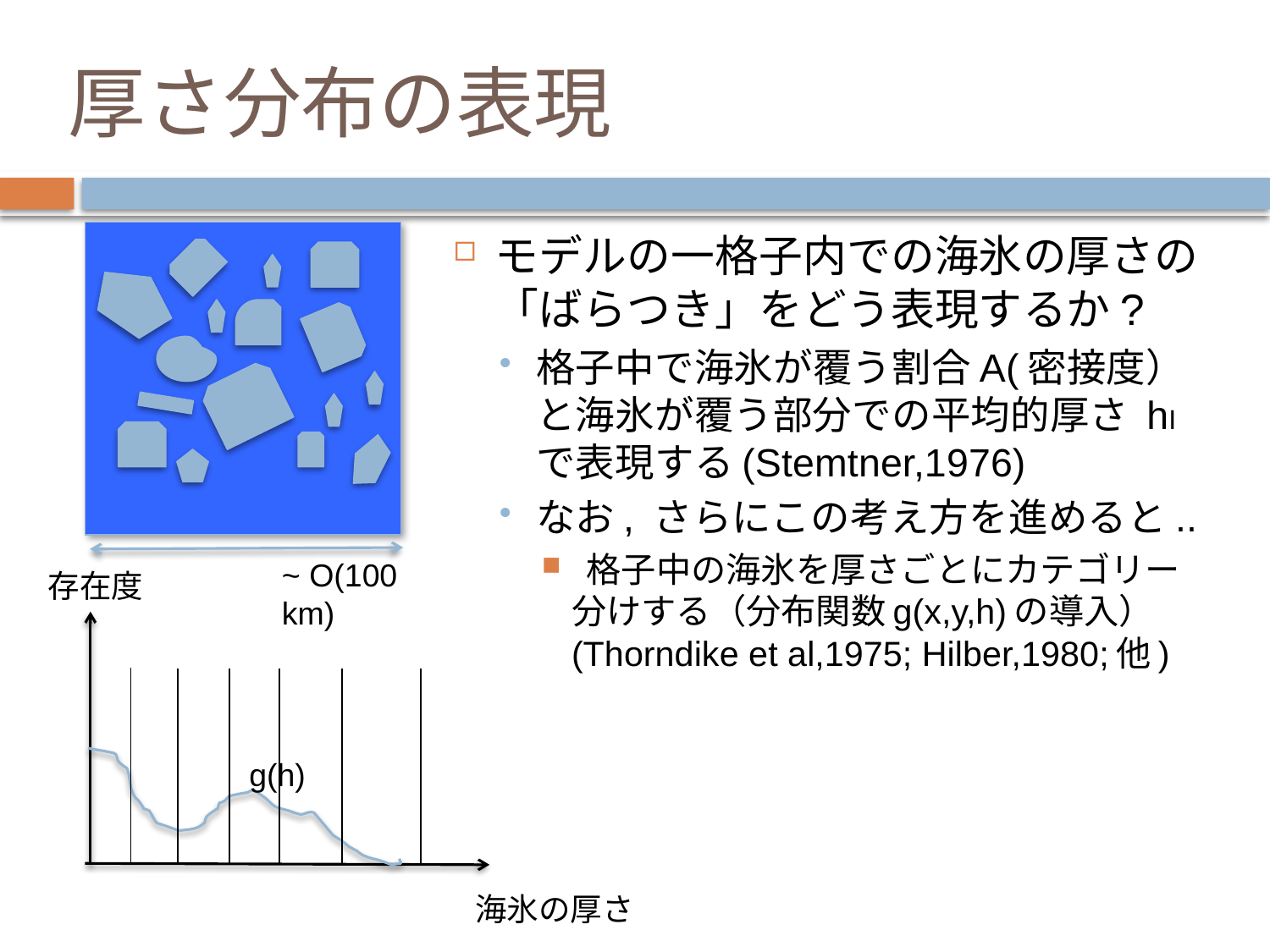

# 厚さ分布の表現

モデルの一格子内での海氷の厚さの「ばらつき」をどう表現するか?
格子中で海氷が覆う割合A(密接度）と海氷が覆う部分での平均的厚さ hI で表現する(Stemtner,1976)
なお, さらにこの考え方を進めると..
 格子中の海氷を厚さごとにカテゴリー分けする（分布関数g(x,y,h)の導入） (Thorndike et al,1975; Hilber,1980;他)

~ O(100 km)
存在度

g(h)
海氷の厚さ